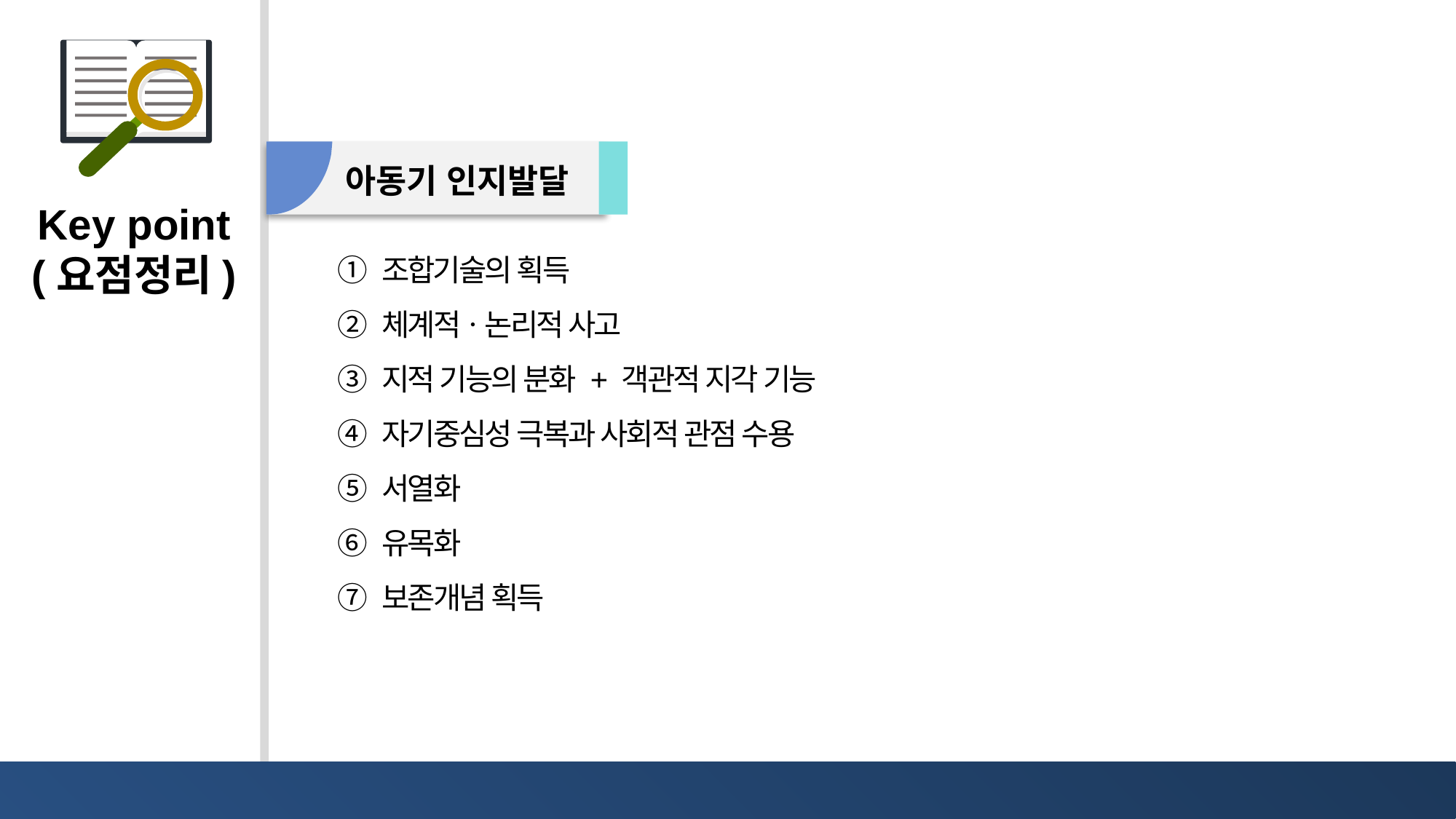

아동기 인지발달
① 조합기술의 획득
② 체계적ㆍ논리적 사고
③ 지적 기능의 분화 + 객관적 지각 기능
④ 자기중심성 극복과 사회적 관점 수용
⑤ 서열화
⑥ 유목화
⑦ 보존개념 획득